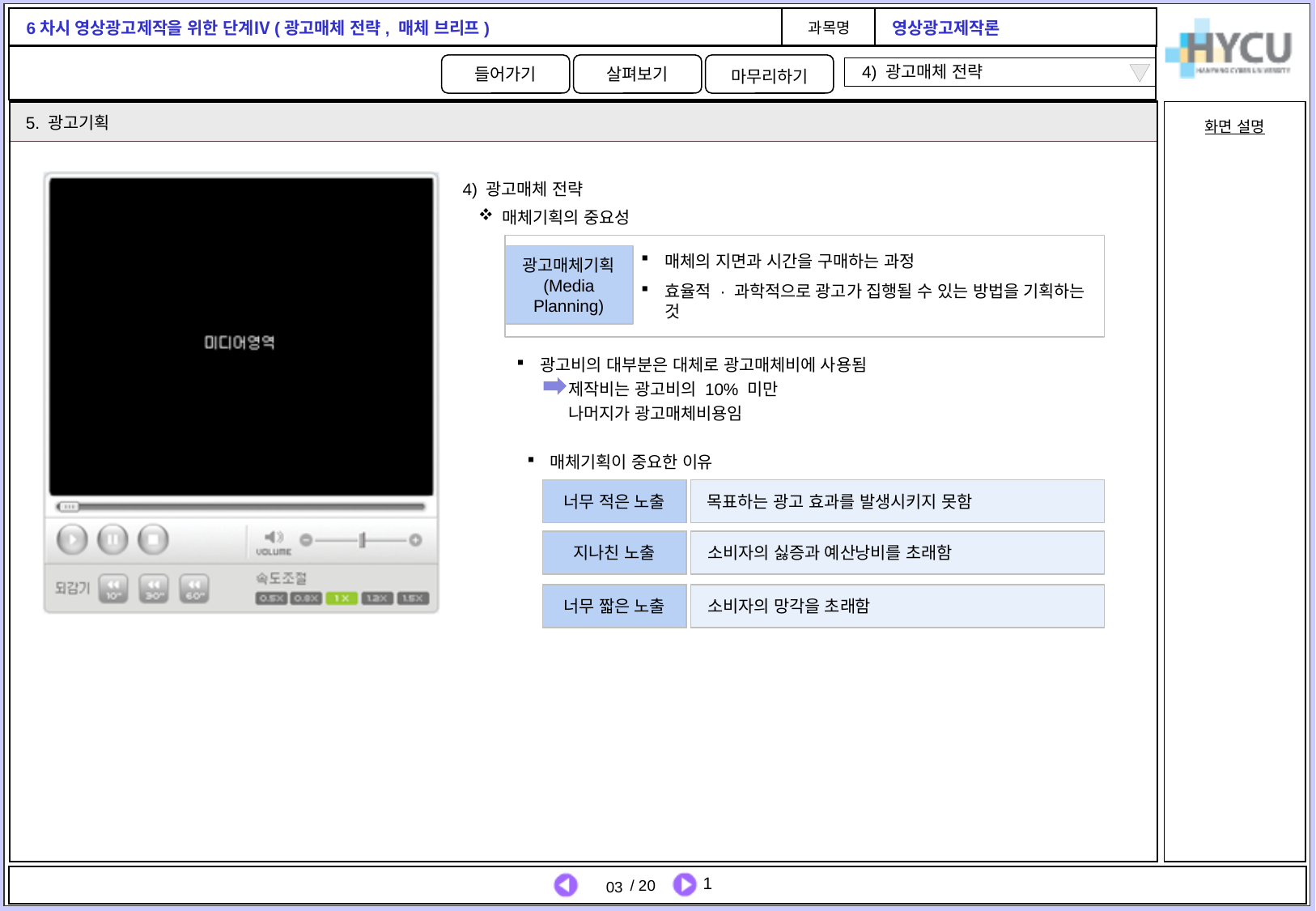

4) 광고매체 전략
5. 광고기획
4) 광고매체 전략
매체기획의 중요성

매체의 지면과 시간을 구매하는 과정
효율적 · 과학적으로 광고가 집행될 수 있는 방법을 기획하는 것
광고매체기획
(Media Planning)
광고비의 대부분은 대체로 광고매체비에 사용됨
      제작비는 광고비의 10% 미만
      나머지가 광고매체비용임

매체기획이 중요한 이유
너무 적은 노출
목표하는 광고 효과를 발생시키지 못함
지나친 노출
소비자의 싫증과 예산낭비를 초래함
너무 짧은 노출
소비자의 망각을 초래함
03